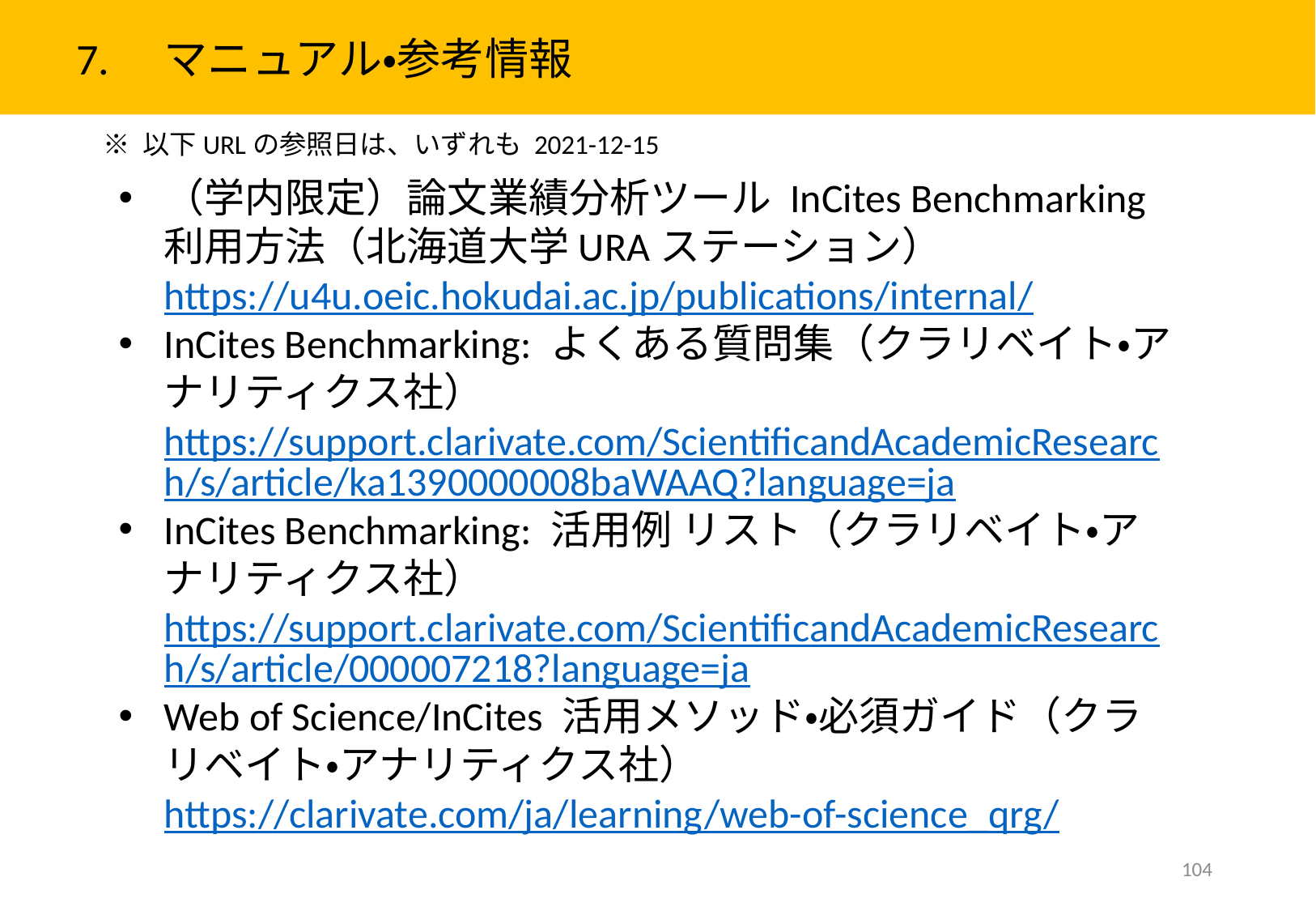

7.　マニュアル・参考情報
※ 以下URLの参照日は、いずれも 2021-12-15
（学内限定）論文業績分析ツール InCites Benchmarking 利用方法（北海道大学URAステーション）
https://u4u.oeic.hokudai.ac.jp/publications/internal/
InCites Benchmarking: よくある質問集（クラリベイト・アナリティクス社）https://support.clarivate.com/ScientificandAcademicResearch/s/article/ka1390000008baWAAQ?language=ja
InCites Benchmarking: 活用例 リスト（クラリベイト・アナリティクス社）https://support.clarivate.com/ScientificandAcademicResearch/s/article/000007218?language=ja
Web of Science/InCites 活用メソッド・必須ガイド（クラリベイト・アナリティクス社）https://clarivate.com/ja/learning/web-of-science_qrg/
104